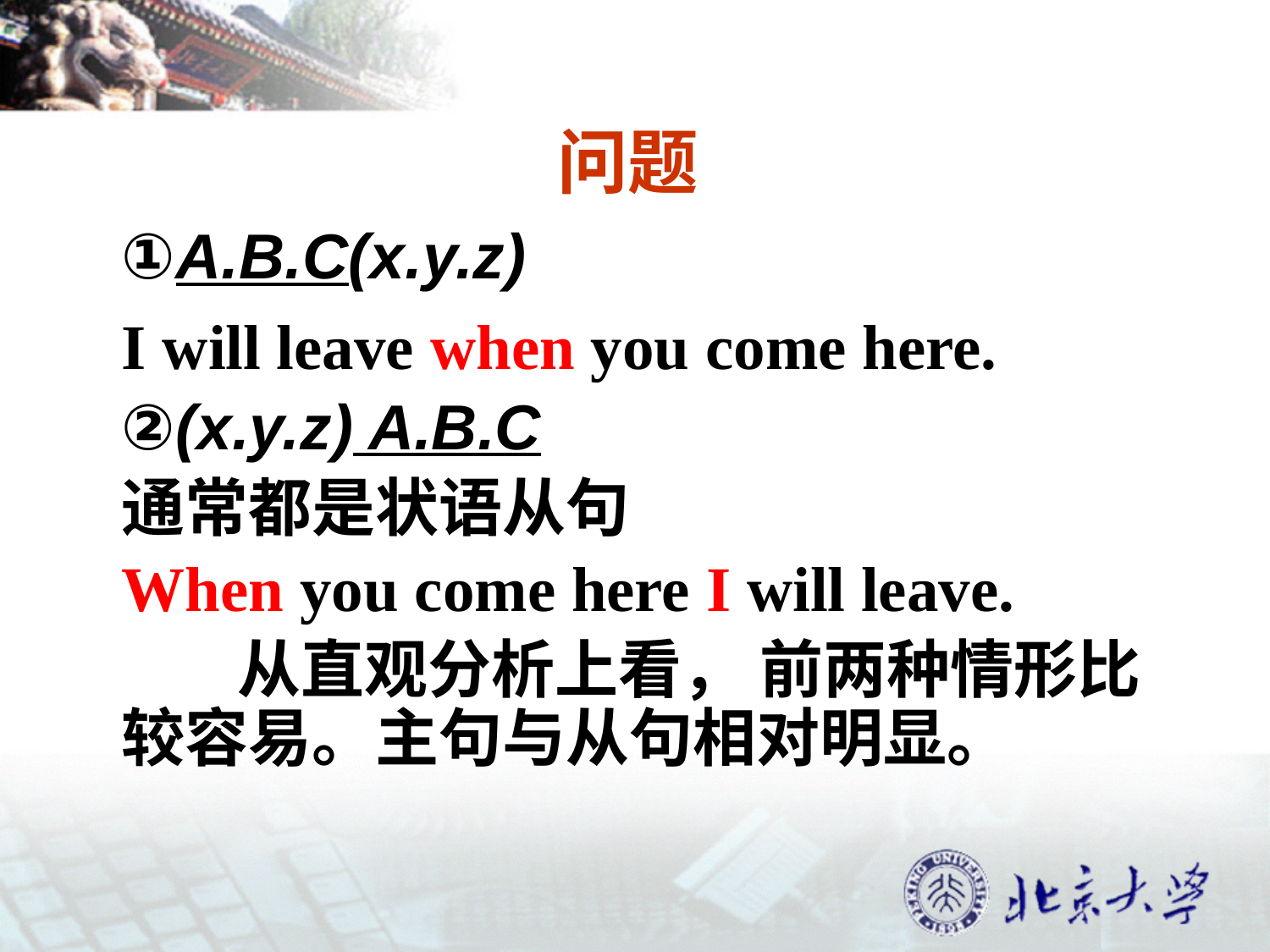

# 问题
①A.B.C(x.y.z)
I will leave when you come here.
②(x.y.z) A.B.C
通常都是状语从句
When you come here I will leave.
       从直观分析上看， 前两种情形比较容易。主句与从句相对明显。